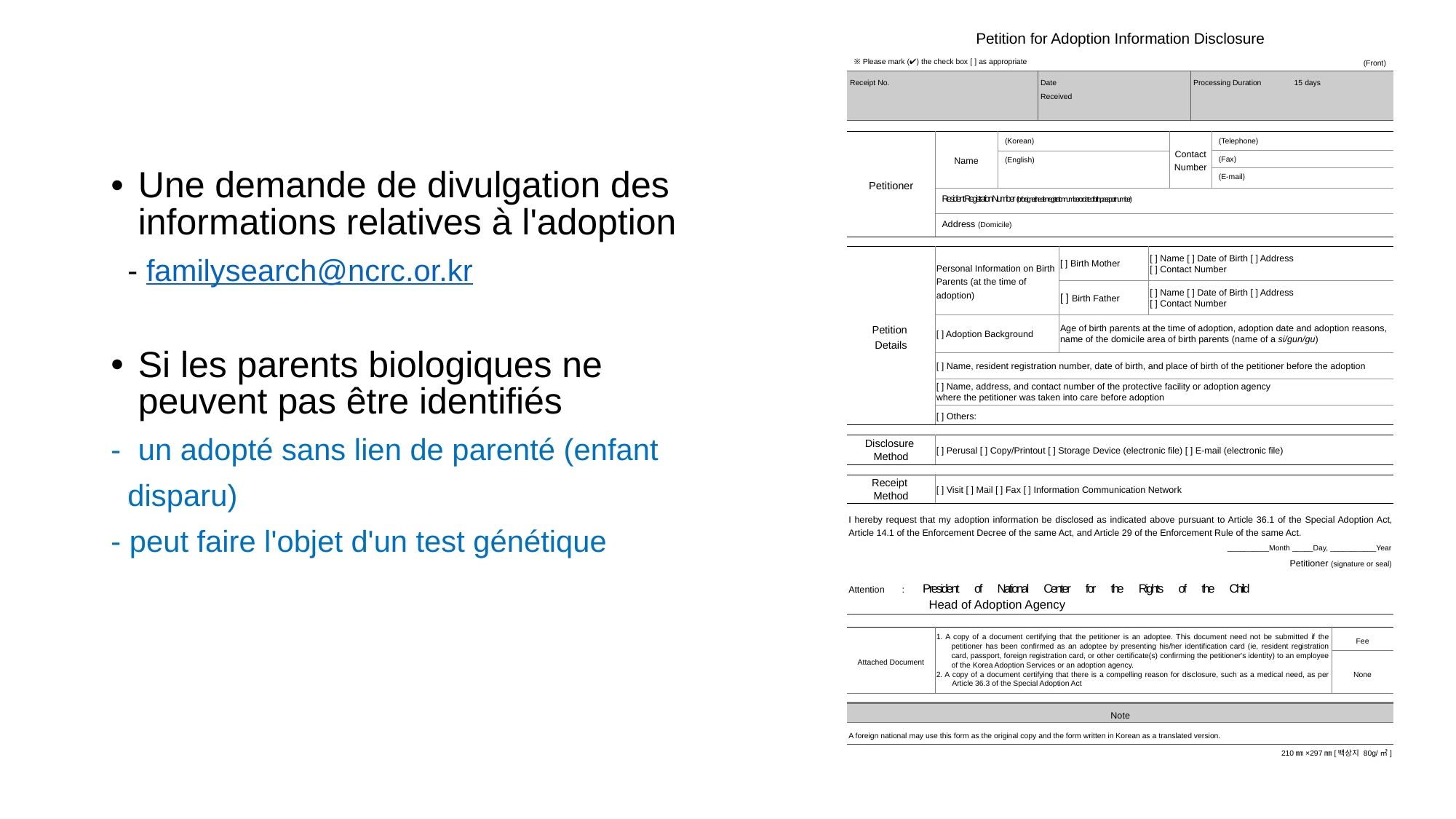

| Petition for Adoption Information Disclosure |  |  |  |  |  |  |  |  |  |  |  |  |  |
| --- | --- | --- | --- | --- | --- | --- | --- | --- | --- | --- | --- | --- | --- |
| ※ Please mark (✔) the check box [ ] as appropriate |  |  |  |  |  |  |  |  |  |  |  | (Front) |  |
| Receipt No. |  |  | Date Received |  |  |  |  |  | Processing Duration |  |  | 15 days |  |
|  |  |  |  |  |  |  |  |  |  |  |  |  |  |
| Petitioner | Name | (Korean) |  |  |  |  |  | Contact Number |  | (Telephone) |  |  |  |
|  |  |  |  |  |  |  |  |  |  | (Fax) |  |  |  |
|  |  | (English) |  |  |  |  |  |  |  |  |  |  |  |
|  |  |  |  |  |  |  |  |  |  | (E-mail) |  |  |  |
|  | Resident Registration Number (for foreigner, the alien registration number or date of birth, passport number) |  |  |  |  |  |  |  |  |  |  |  |  |
|  | Address (Domicile) |  |  |  |  |  |  |  |  |  |  |  |  |
|  |  |  |  |  |  |  |  |  |  |  |  |  |  |
| Petition Details | Personal Information on Birth Parents (at the time of adoption) |  |  | [ ] Birth Mother |  |  | [ ] Name [ ] Date of Birth [ ] Address [ ] Contact Number |  |  |  |  |  |  |
|  |  |  |  | [ ] Birth Father |  |  | [ ] Name [ ] Date of Birth [ ] Address [ ] Contact Number |  |  |  |  |  |  |
|  | [ ] Adoption Background |  |  | Age of birth parents at the time of adoption, adoption date and adoption reasons, name of the domicile area of birth parents (name of a si/gun/gu) |  |  |  |  |  |  |  |  |  |
|  | [ ] Name, resident registration number, date of birth, and place of birth of the petitioner before the adoption |  |  |  |  |  |  |  |  |  |  |  |  |
|  | [ ] Name, address, and contact number of the protective facility or adoption agency where the petitioner was taken into care before adoption |  |  |  |  |  |  |  |  |  |  |  |  |
|  | [ ] Others: |  |  |  |  |  |  |  |  |  |  |  |  |
|  |  |  |  |  |  |  |  |  |  |  |  |  |  |
| Disclosure Method | [ ] Perusal [ ] Copy/Printout [ ] Storage Device (electronic file) [ ] E-mail (electronic file) |  |  |  |  |  |  |  |  |  |  |  |  |
|  |  |  |  |  |  |  |  |  |  |  |  |  |  |
| Receipt Method | [ ] Visit [ ] Mail [ ] Fax [ ] Information Communication Network |  |  |  |  |  |  |  |  |  |  |  |  |
| I hereby request that my adoption information be disclosed as indicated above pursuant to Article 36.1 of the Special Adoption Act, Article 14.1 of the Enforcement Decree of the same Act, and Article 29 of the Enforcement Rule of the same Act. \_\_\_\_\_\_\_\_\_\_Month \_\_\_\_\_Day, \_\_\_\_\_\_\_\_\_\_\_Year Petitioner (signature or seal) |  |  |  |  |  |  |  |  |  |  |  |  |  |
| Attention : President of National Center for the Rights of the Child Head of Adoption Agency |  |  |  |  |  |  |  |  |  |  |  |  |  |
|  |  |  |  |  |  |  |  |  |  |  |  |  |  |
| Attached Document | 1. A copy of a document certifying that the petitioner is an adoptee. This document need not be submitted if the petitioner has been confirmed as an adoptee by presenting his/her identification card (ie, resident registration card, passport, foreign registration card, or other certificate(s) confirming the petitioner's identity) to an employee of the Korea Adoption Services or an adoption agency. 2. A copy of a document certifying that there is a compelling reason for disclosure, such as a medical need, as per Article 36.3 of the Special Adoption Act |  |  |  |  |  |  |  |  |  |  |  | Fee |
|  |  |  |  |  |  |  |  |  |  |  |  |  | None |
|  |  |  |  |  |  |  |  |  |  |  |  |  |  |
| Note |  |  |  |  |  |  |  |  |  |  |  |  |  |
| A foreign national may use this form as the original copy and the form written in Korean as a translated version. |  |  |  |  |  |  |  |  |  |  |  |  |  |
| 210㎜×297㎜[백상지 80g/㎡] |  |  |  |  |  |  |  |  |  |  |  |  |  |
Une demande de divulgation des informations relatives à l'adoption
  - familysearch@ncrc.or.kr

Si les parents biologiques ne peuvent pas être identifiés
un adopté sans lien de parenté (enfant
  disparu)
- peut faire l'objet d'un test génétique